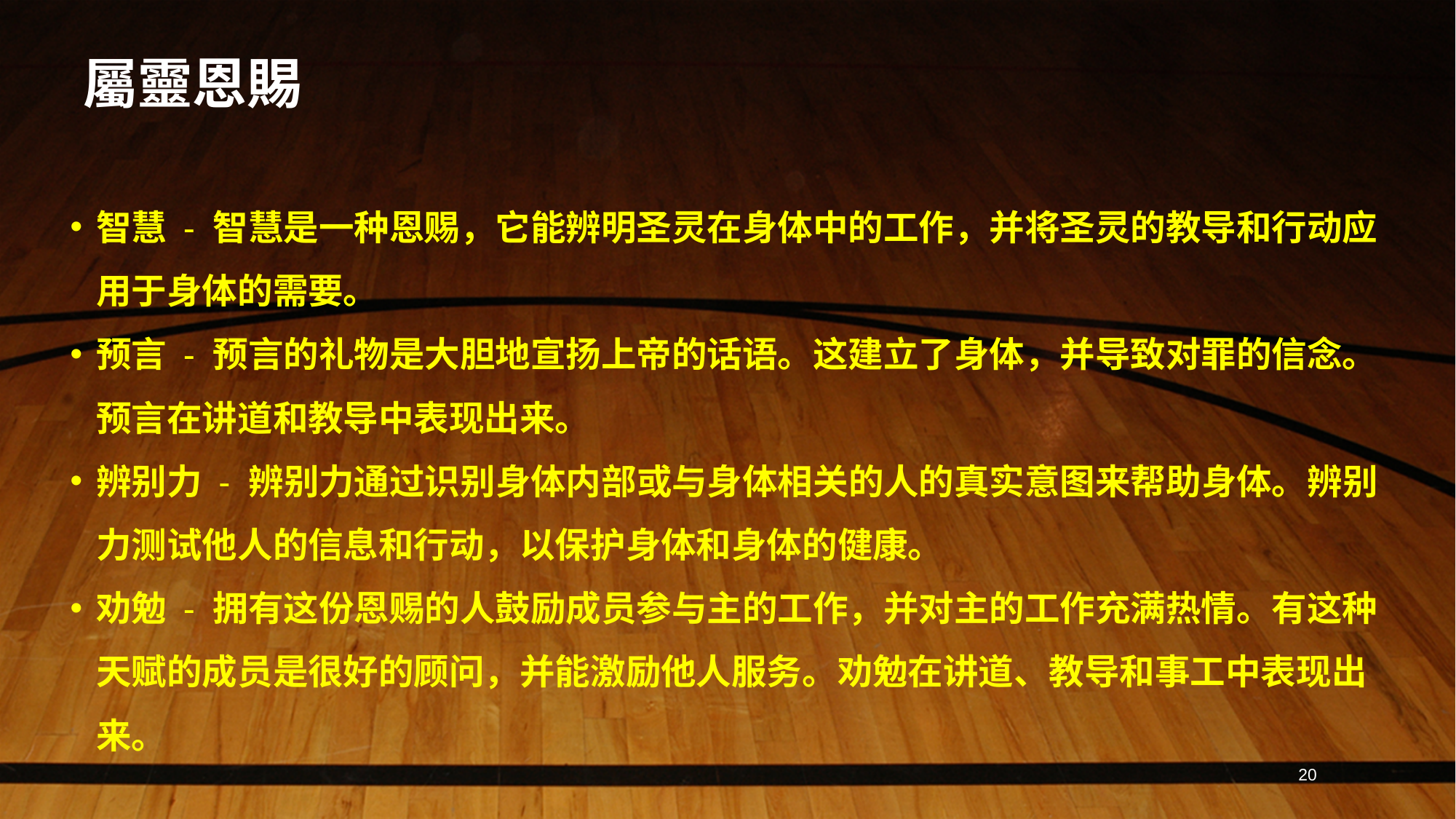

# 屬靈恩賜
智慧 - 智慧是一种恩赐，它能辨明圣灵在身体中的工作，并将圣灵的教导和行动应用于身体的需要。
预言 - 预言的礼物是大胆地宣扬上帝的话语。这建立了身体，并导致对罪的信念。预言在讲道和教导中表现出来。
辨别力 - 辨别力通过识别身体内部或与身体相关的人的真实意图来帮助身体。辨别力测试他人的信息和行动，以保护身体和身体的健康。
劝勉 - 拥有这份恩赐的人鼓励成员参与主的工作，并对主的工作充满热情。有这种天赋的成员是很好的顾问，并能激励他人服务。劝勉在讲道、教导和事工中表现出来。

20